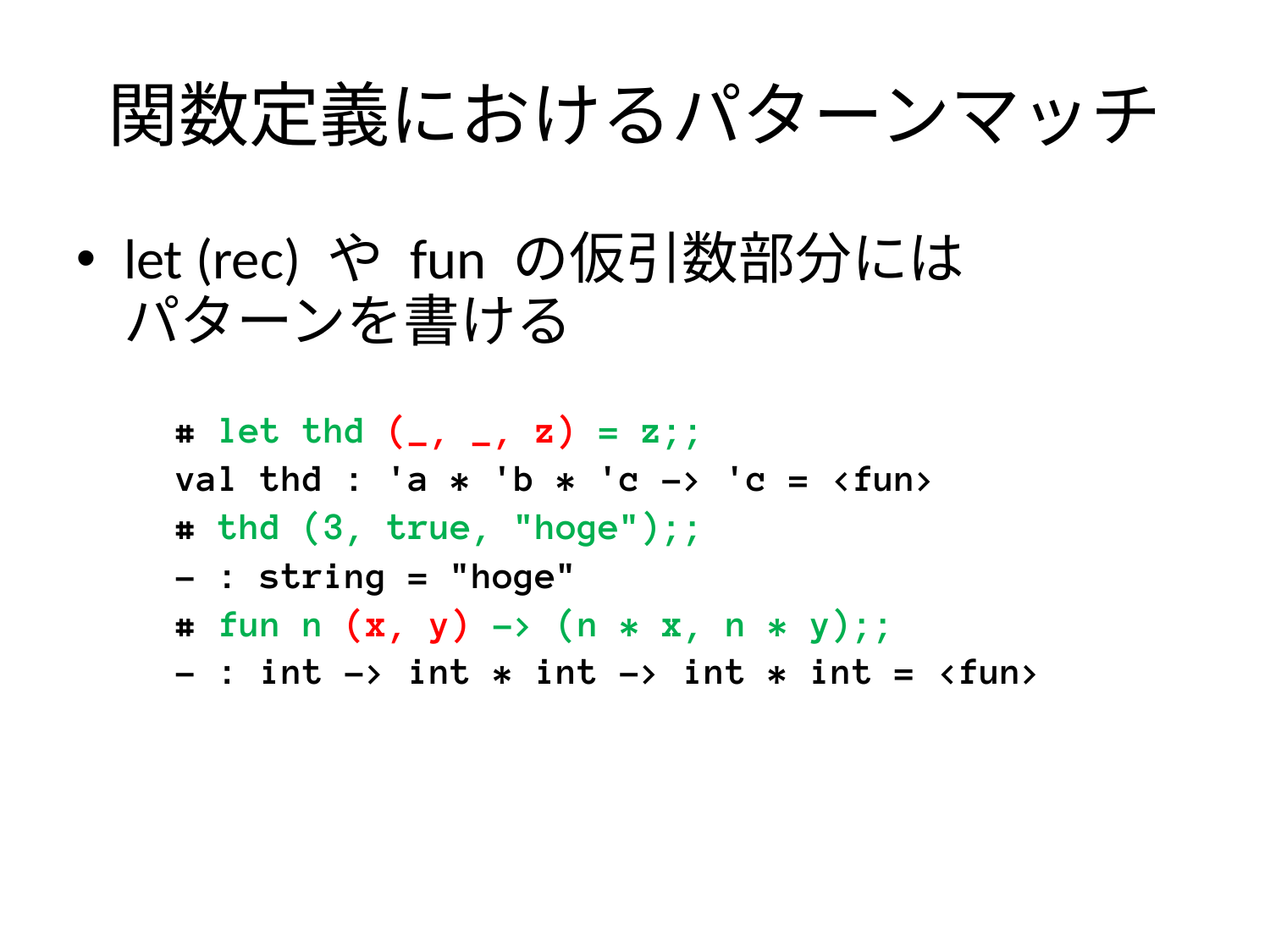

# 関数定義におけるパターンマッチ
let (rec) や fun の仮引数部分には
パターンを書ける

# let thd (_, _, z) = z;;
val thd : 'a * 'b * 'c -> 'c = <fun>
# thd (3, true, "hoge");;
- : string = "hoge"
# fun n (x, y) -> (n * x, n * y);;
- : int -> int * int -> int * int = <fun>